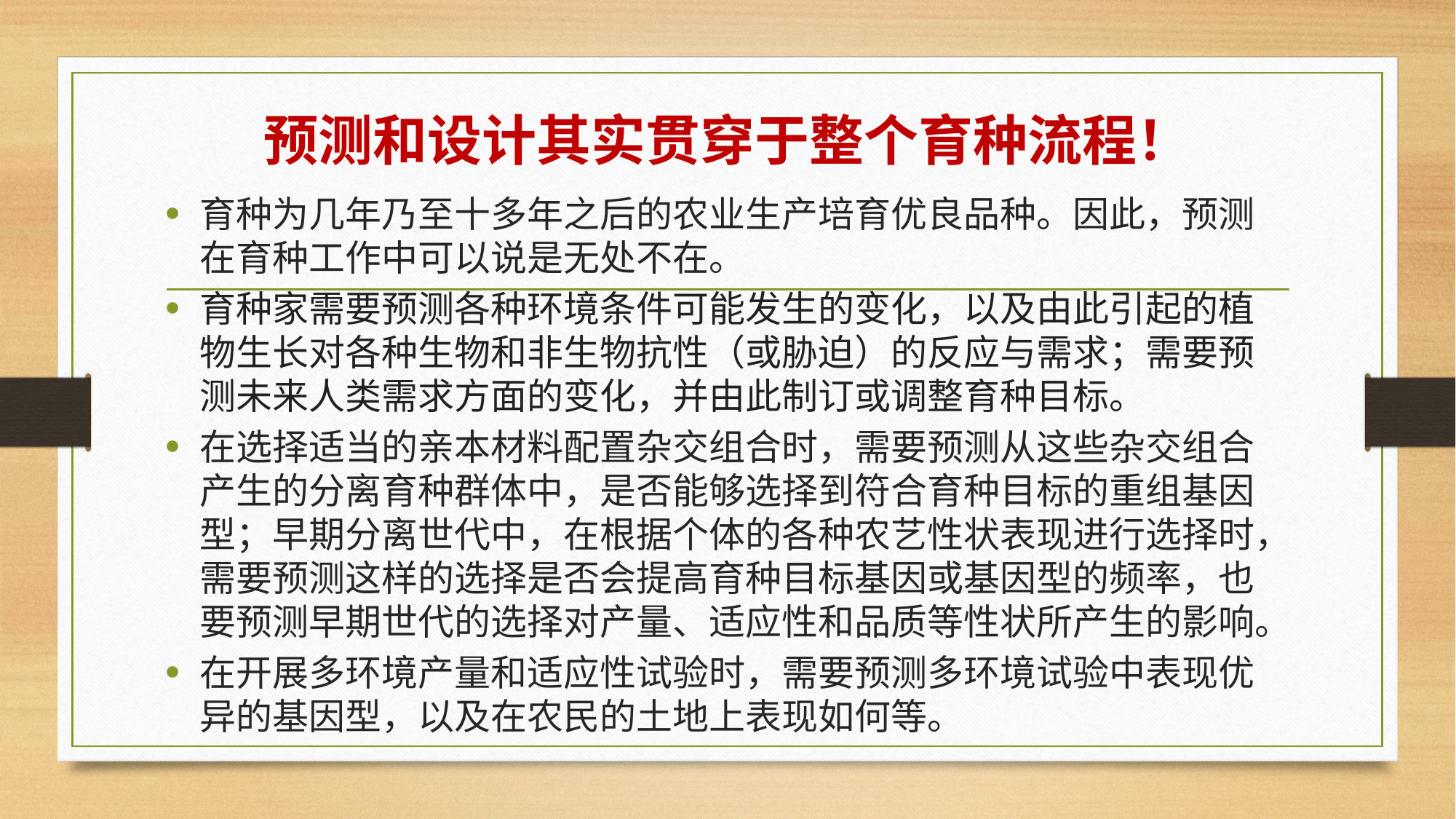

# 预测和设计其实贯穿于整个育种流程！
育种为几年乃至十多年之后的农业生产培育优良品种。因此，预测在育种工作中可以说是无处不在。
育种家需要预测各种环境条件可能发生的变化，以及由此引起的植物生长对各种生物和非生物抗性（或胁迫）的反应与需求；需要预测未来人类需求方面的变化，并由此制订或调整育种目标。
在选择适当的亲本材料配置杂交组合时，需要预测从这些杂交组合产生的分离育种群体中，是否能够选择到符合育种目标的重组基因型；早期分离世代中，在根据个体的各种农艺性状表现进行选择时，需要预测这样的选择是否会提高育种目标基因或基因型的频率，也要预测早期世代的选择对产量、适应性和品质等性状所产生的影响。
在开展多环境产量和适应性试验时，需要预测多环境试验中表现优异的基因型，以及在农民的土地上表现如何等。